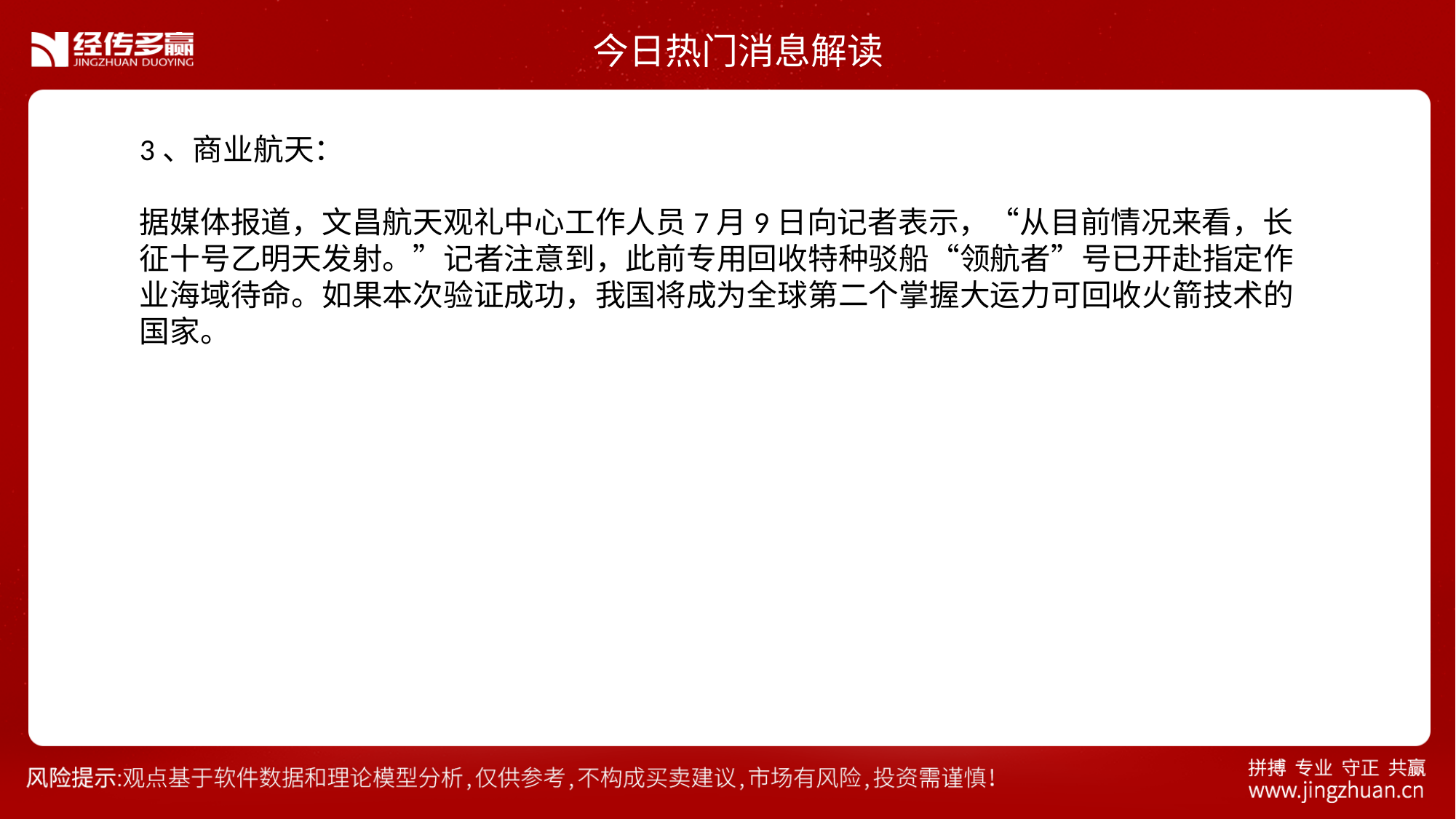

今日热门消息解读
3、商业航天：

据媒体报道，文昌航天观礼中心工作人员7月9日向记者表示，“从目前情况来看，长征十号乙明天发射。”记者注意到，此前专用回收特种驳船“领航者”号已开赴指定作业海域待命。如果本次验证成功，我国将成为全球第二个掌握大运力可回收火箭技术的国家。